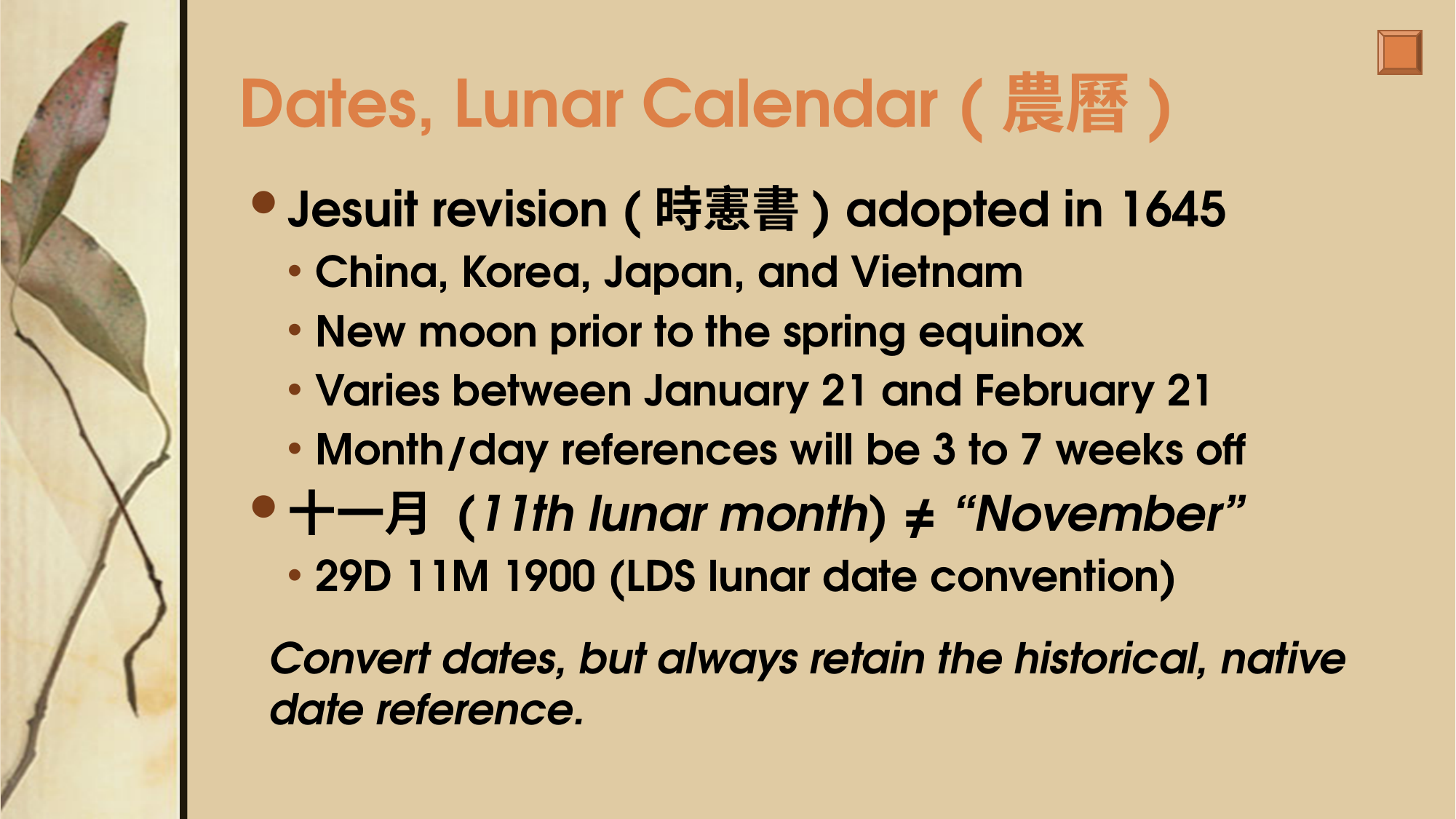

# Dates, Lunar Calendar (農曆)
Jesuit revision (時憲書) adopted in 1645
China, Korea, Japan, and Vietnam
New moon prior to the spring equinox
Varies between January 21 and February 21
Month/day references will be 3 to 7 weeks off
十一月 (11th lunar month) ≠ “November”
29D 11M 1900 (LDS lunar date convention)
Convert dates, but always retain the historical, native date reference.